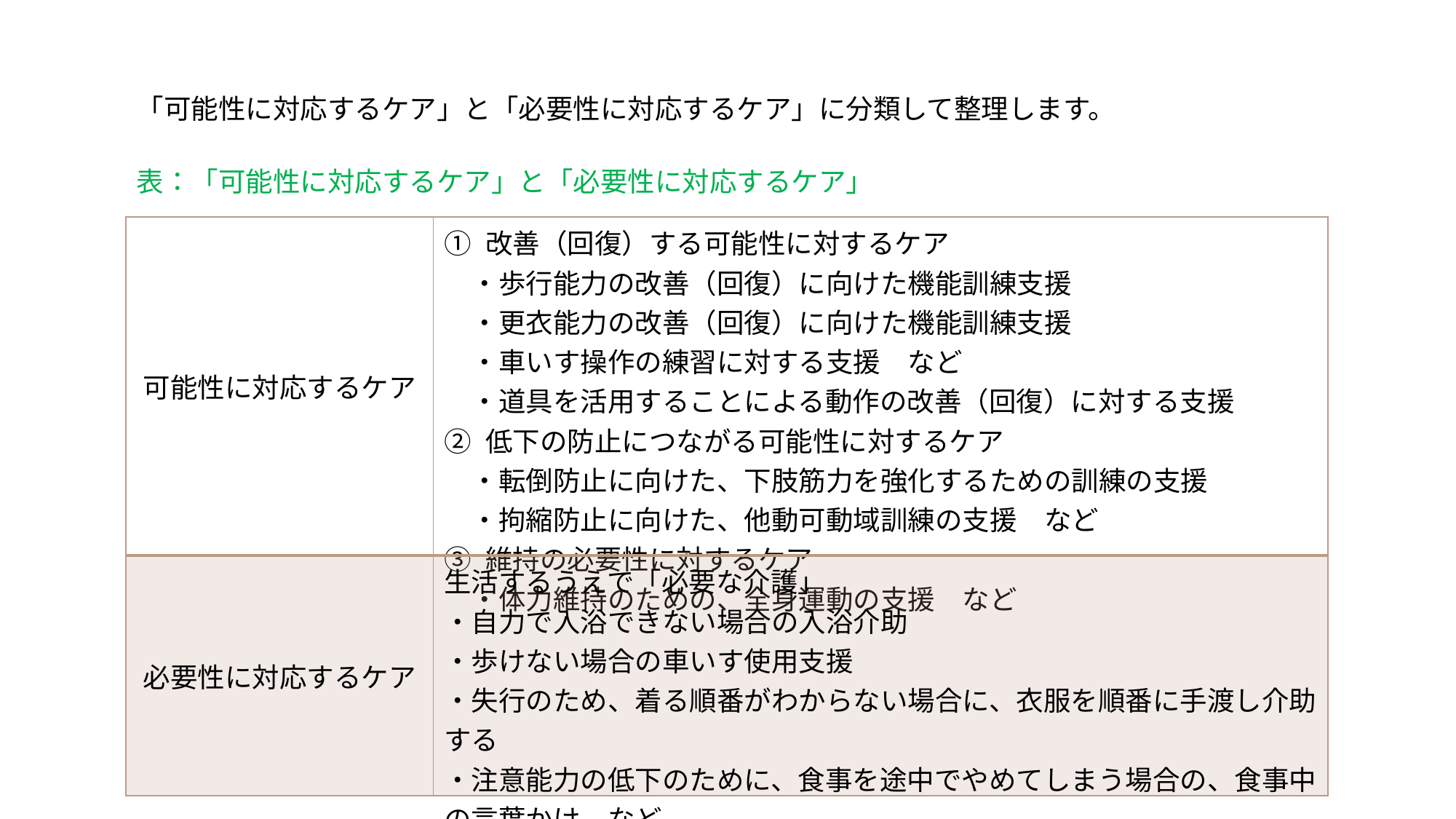

「可能性に対応するケア」と「必要性に対応するケア」に分類して整理します。
表：「可能性に対応するケア」と「必要性に対応するケア」
| 可能性に対応するケア | ① 改善（回復）する可能性に対するケア 　・歩行能力の改善（回復）に向けた機能訓練支援 　・更衣能力の改善（回復）に向けた機能訓練支援 　・車いす操作の練習に対する支援　など 　・道具を活用することによる動作の改善（回復）に対する支援 ② 低下の防止につながる可能性に対するケア 　・転倒防止に向けた、下肢筋力を強化するための訓練の支援 　・拘縮防止に向けた、他動可動域訓練の支援　など ③ 維持の必要性に対するケア 　・体力維持のための、全身運動の支援　など |
| --- | --- |
| 必要性に対応するケア | 生活するうえで「必要な介護」 ・自力で入浴できない場合の入浴介助 ・歩けない場合の車いす使用支援 ・失行のため、着る順番がわからない場合に、衣服を順番に手渡し介助する ・注意能力の低下のために、食事を途中でやめてしまう場合の、食事中の言葉かけ　など |